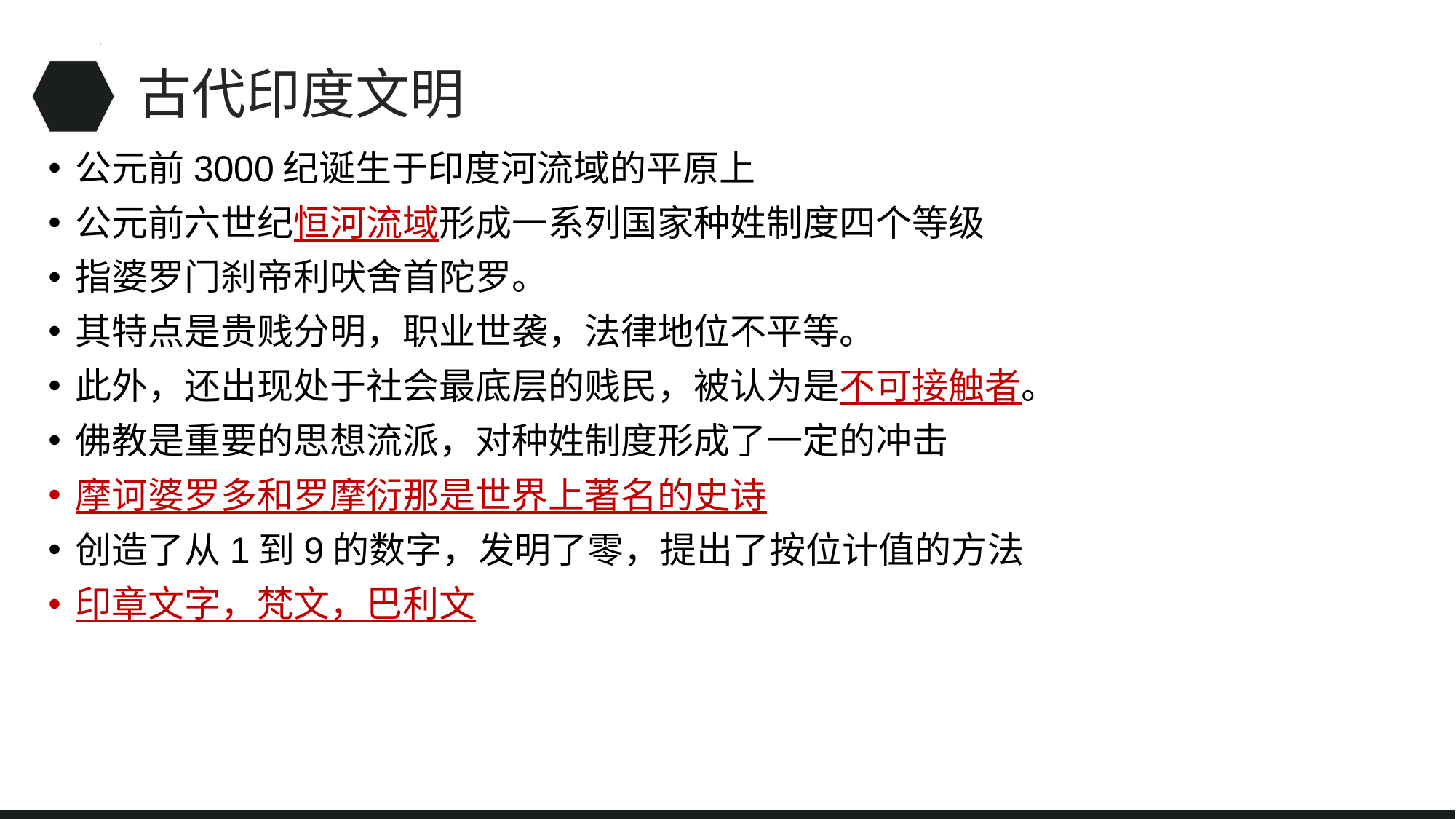

# 古代印度文明
公元前3000纪诞生于印度河流域的平原上
公元前六世纪恒河流域形成一系列国家种姓制度四个等级
指婆罗门刹帝利吠舍首陀罗。
其特点是贵贱分明，职业世袭，法律地位不平等。
此外，还出现处于社会最底层的贱民，被认为是不可接触者。
佛教是重要的思想流派，对种姓制度形成了一定的冲击
摩诃婆罗多和罗摩衍那是世界上著名的史诗
创造了从1到9的数字，发明了零，提出了按位计值的方法
印章文字，梵文，巴利文